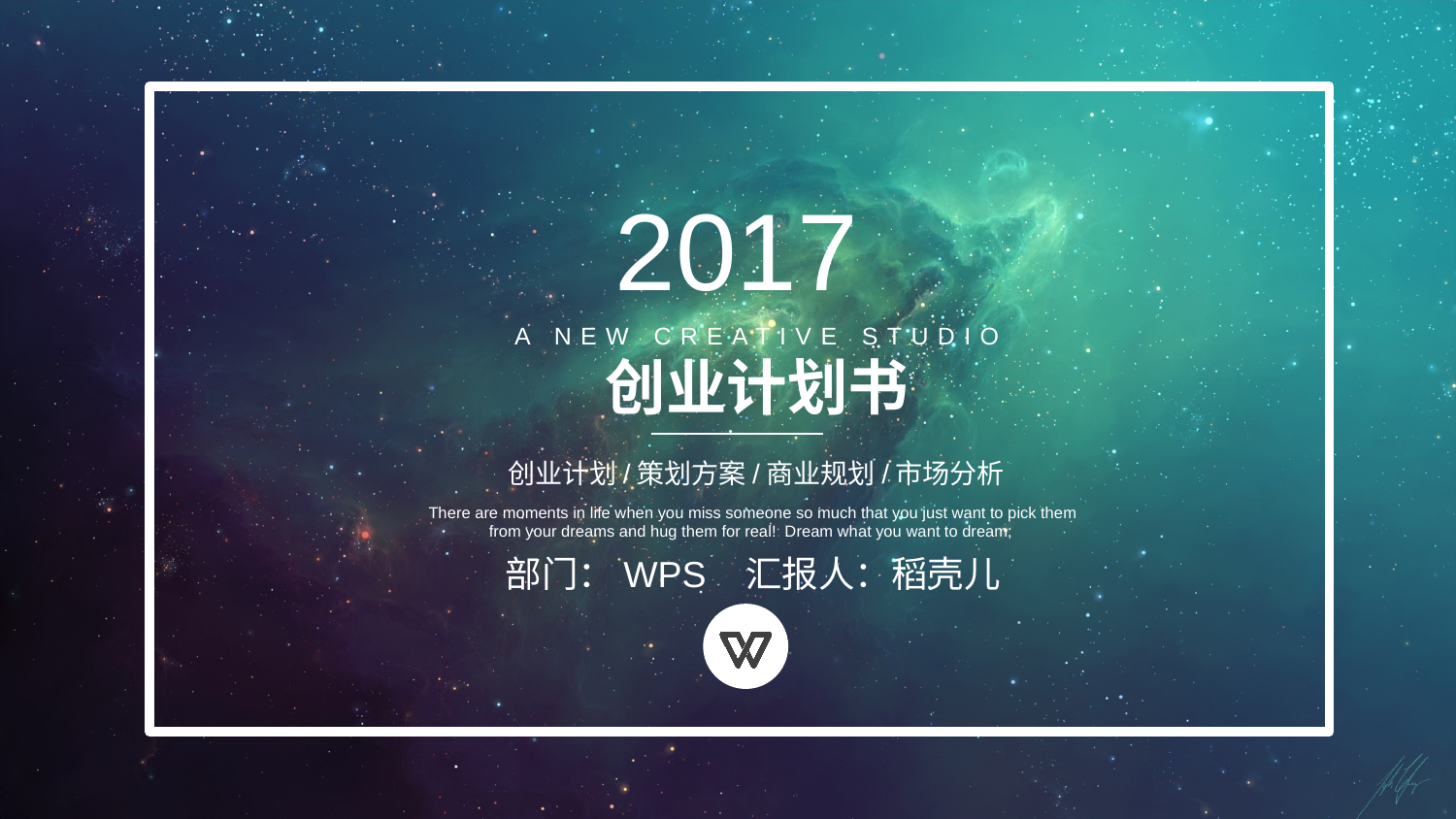

2017
A NEW CREATIVE STUDIO
创业计划书
创业计划/策划方案/商业规划/市场分析
There are moments in life when you miss someone so much that you just want to pick them from your dreams and hug them for real!  Dream what you want to dream;
部门：WPS   汇报人：稻壳儿